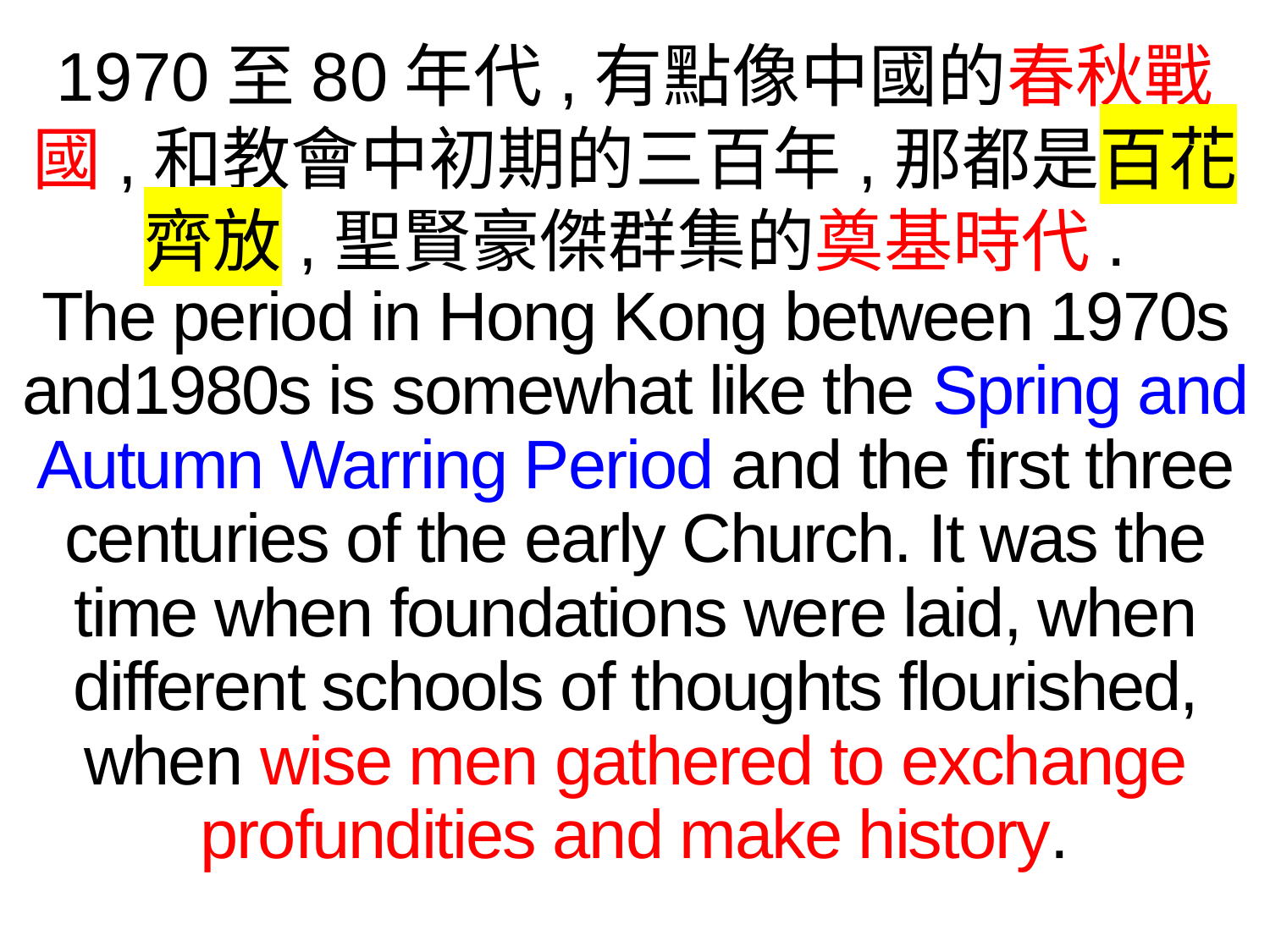

1970至80年代,有點像中國的春秋戰國,和教會中初期的三百年,那都是百花齊放,聖賢豪傑群集的奠基時代.
The period in Hong Kong between 1970s and1980s is somewhat like the Spring and Autumn Warring Period and the first three centuries of the early Church. It was the time when foundations were laid, when different schools of thoughts flourished, when wise men gathered to exchange profundities and make history.